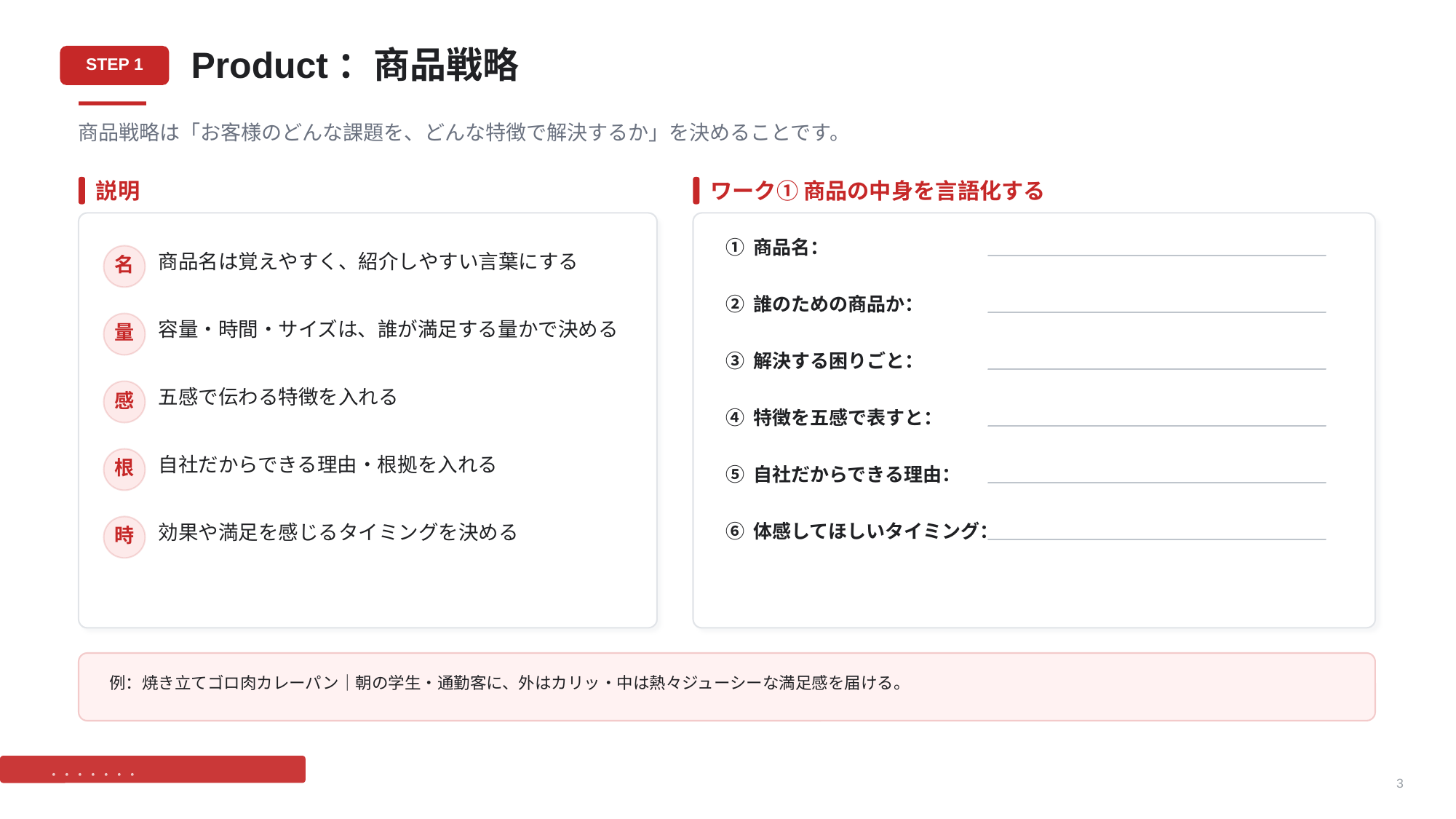

Product：商品戦略

STEP 1

商品戦略は「お客様のどんな課題を、どんな特徴で解決するか」を決めることです。
説明
ワーク① 商品の中身を言語化する

① 商品名：

商品名は覚えやすく、紹介しやすい言葉にする
名

② 誰のための商品か：

容量・時間・サイズは、誰が満足する量かで決める
量
③ 解決する困りごと：

五感で伝わる特徴を入れる
感
④ 特徴を五感で表すと：

自社だからできる理由・根拠を入れる
根
⑤ 自社だからできる理由：

効果や満足を感じるタイミングを決める
⑥ 体感してほしいタイミング：
時

例：焼き立てゴロ肉カレーパン｜朝の学生・通勤客に、外はカリッ・中は熱々ジューシーな満足感を届ける。

3